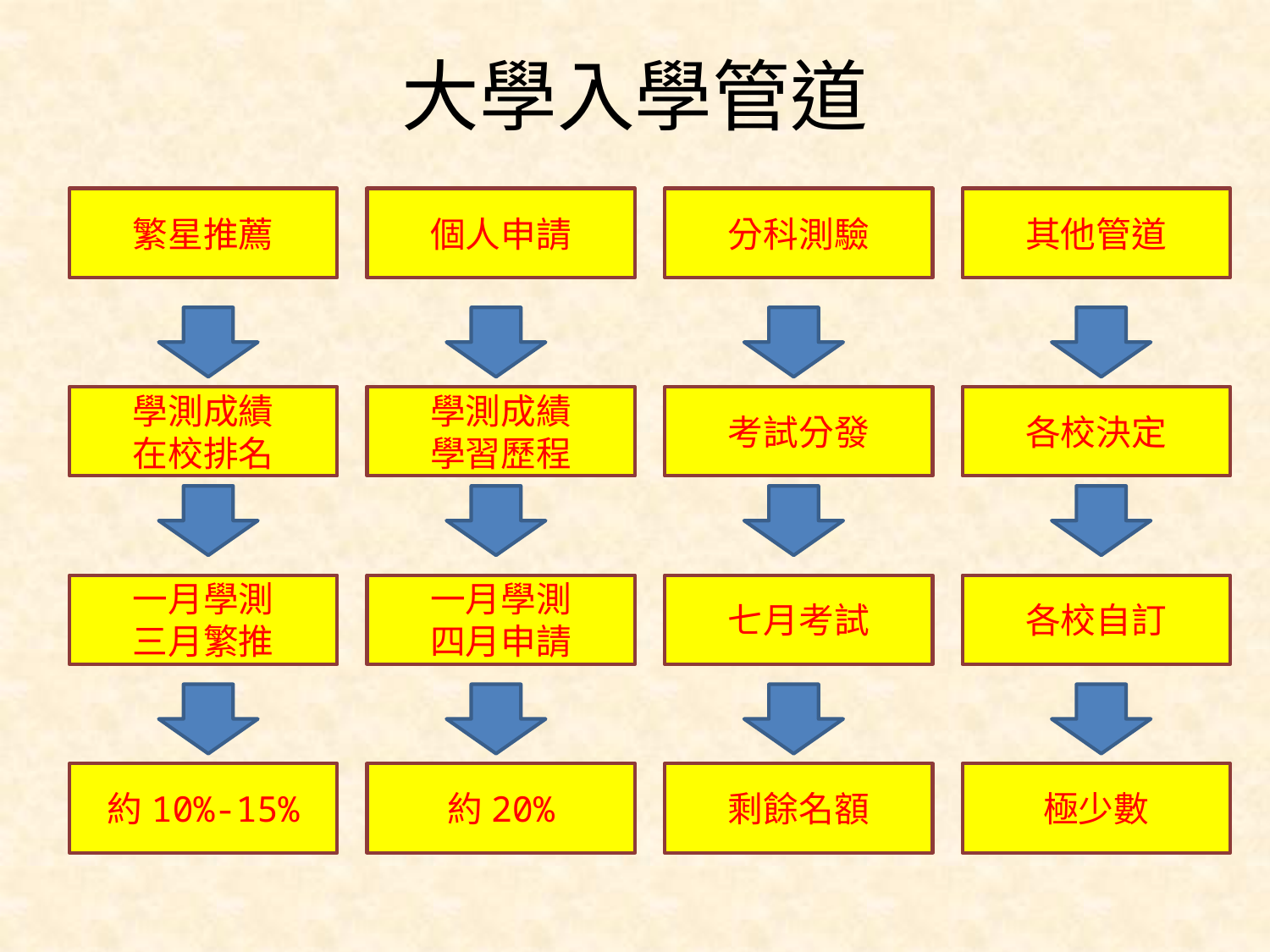

# 大學入學管道
繁星推薦
個人申請
分科測驗
其他管道

學測成績
在校排名
學測成績
學習歷程
考試分發
各校決定

一月學測
三月繁推
一月學測
四月申請
七月考試
各校自訂

約10%-15%
約20%
剩餘名額
極少數